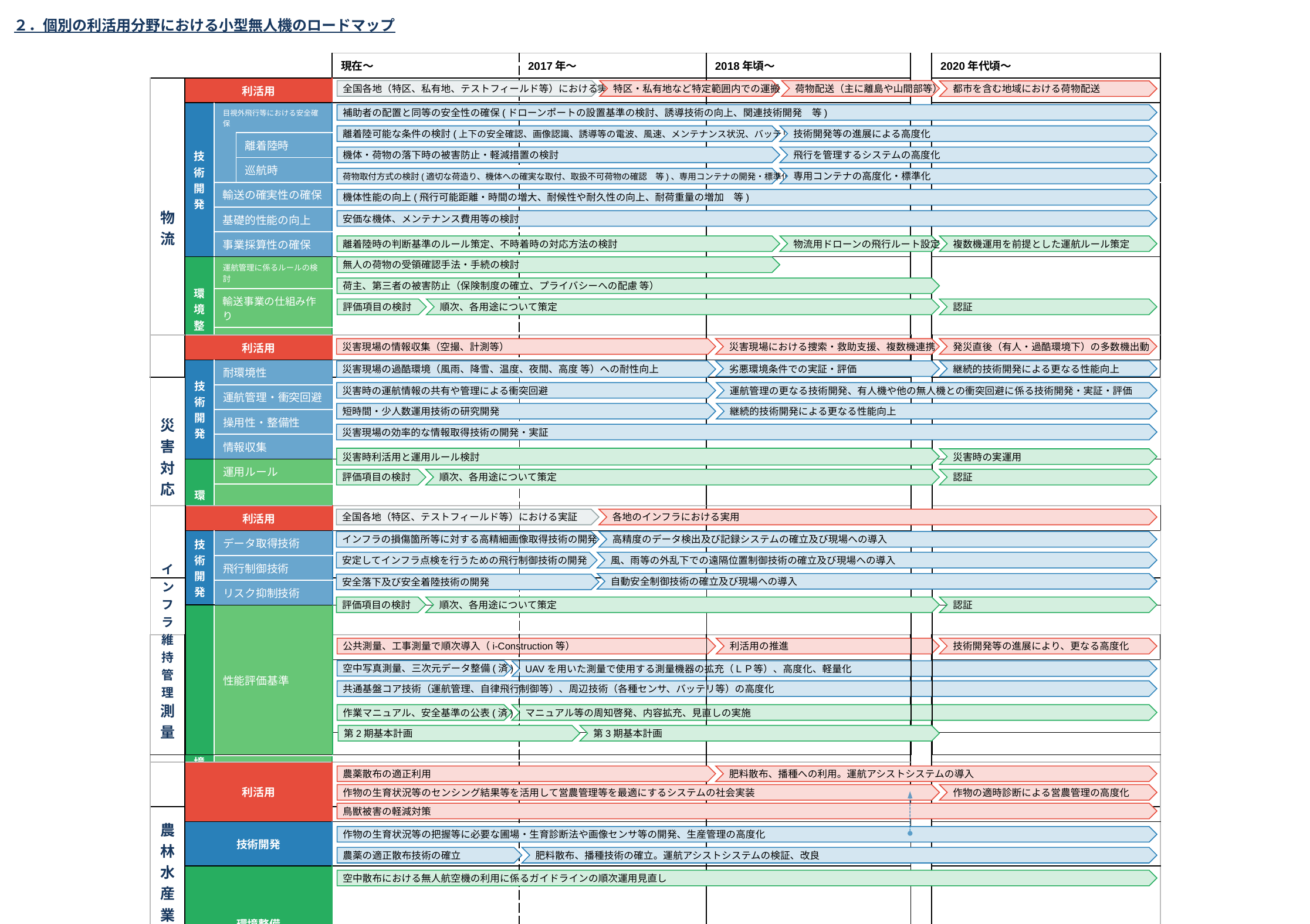

２．個別の利活用分野における小型無人機のロードマップ
|  |  |  |  | 現在～ | 2017年～ | 2018年頃～ |  | 2020年代頃～ |
| --- | --- | --- | --- | --- | --- | --- | --- | --- |
| 物流 | 利活用 |  |  |  |  |  |  |  |
|  | 技術開発 | 目視外飛行等における安全確保 |  |  |  |  |  |  |
|  |  |  | 離着陸時 |  |  |  |  |  |
|  |  |  | 巡航時 |  |  |  |  |  |
|  |  | 輸送の確実性の確保 |  |  |  |  |  |  |
|  |  | 基礎的性能の向上 |  |  |  |  |  |  |
|  |  | 事業採算性の確保 |  |  |  |  |  |  |
|  | 環境整備 | 運航管理に係るルールの検討 |  |  |  |  |  |  |
|  |  | 輸送事業の仕組み作り |  |  |  |  |  |  |
|  |  | 社会的信用の確立 |  |  |  |  |  |  |
|  |  | 性能評価基準 |  |  |  |  |  |  |
全国各地（特区、私有地、テストフィールド等）における実証
特区・私有地など特定範囲内での運搬
荷物配送（主に離島や山間部等）
都市を含む地域における荷物配送
補助者の配置と同等の安全性の確保(ドローンポートの設置基準の検討、誘導技術の向上、関連技術開発　等)
離着陸可能な条件の検討(上下の安全確認、画像認識、誘導等の電波、風速、メンテナンス状況、バッテリ等)
技術開発等の進展による高度化
機体・荷物の落下時の被害防止・軽減措置の検討
飛行を管理するシステムの高度化
荷物取付方式の検討(適切な荷造り、機体への確実な取付、取扱不可荷物の確認　等)、専用コンテナの開発・標準化
専用コンテナの高度化・標準化
機体性能の向上(飛行可能距離・時間の増大、耐候性や耐久性の向上、耐荷重量の増加　等)
安価な機体、メンテナンス費用等の検討
離着陸時の判断基準のルール策定、不時着時の対応方法の検討
物流用ドローンの飛行ルート設定
複数機運用を前提とした運航ルール策定
無人の荷物の受領確認手法・手続の検討
荷主、第三者の被害防止（保険制度の確立、プライバシーへの配慮 等）
評価項目の検討
順次、各用途について策定
認証
| 災害対応 | 利活用 |  |  |  |  |  |  |
| --- | --- | --- | --- | --- | --- | --- | --- |
|  | 技術開発 | 耐環境性 |  |  |  |  |  |
|  |  | 運航管理・衝突回避 |  |  |  |  |  |
|  |  | 操用性・整備性 |  |  |  |  |  |
|  |  | 情報収集 |  |  |  |  |  |
|  | 環境 整備 | 運用ルール |  |  |  |  |  |
|  |  | 性能評価基準 |  |  |  |  |  |
災害現場の情報収集（空撮、計測等）
災害現場における捜索・救助支援、複数機連携
発災直後（有人・過酷環境下）の多数機出動
災害現場の過酷環境（風雨、降雪、温度、夜間、高度 等）への耐性向上
劣悪環境条件での実証・評価
継続的技術開発による更なる性能向上
災害時の運航情報の共有や管理による衝突回避
運航管理の更なる技術開発、有人機や他の無人機との衝突回避に係る技術開発・実証・評価
短時間・少人数運用技術の研究開発
継続的技術開発による更なる性能向上
災害現場の効率的な情報取得技術の開発・実証
災害時利活用と運用ルール検討
災害時の実運用
評価項目の検討
順次、各用途について策定
認証
| インフラ維持管理 | 利活用 |  |  |  |  |  |  |
| --- | --- | --- | --- | --- | --- | --- | --- |
|  | 技術開発 | データ取得技術 |  |  |  |  |  |
|  |  | 飛行制御技術 |  |  |  |  |  |
|  |  | リスク抑制技術 |  |  |  |  |  |
|  |  | 性能評価基準 |  |  |  |  |  |
全国各地（特区、テストフィールド等）における実証
各地のインフラにおける実用
インフラの損傷箇所等に対する高精細画像取得技術の開発
高精度のデータ検出及び記録システムの確立及び現場への導入
安定してインフラ点検を行うための飛行制御技術の開発
風、雨等の外乱下での遠隔位置制御技術の確立及び現場への導入
自動安全制御技術の確立及び現場への導入
安全落下及び安全着陸技術の開発
評価項目の検討
順次、各用途について策定
認証
| 測量 | 利活用 |  |  |  |  |  |  |
| --- | --- | --- | --- | --- | --- | --- | --- |
|  | 技術 開発 | 測量に関する技術開発 |  |  |  |  |  |
|  |  | その他の技術開発 |  |  |  |  |  |
|  | 環境 整備 | 測量に関する環境整備 |  |  |  |  |  |
|  |  | 地理空間情報 |  |  |  |  |  |
公共測量、工事測量で順次導入（i-Construction等）
利活用の推進
技術開発等の進展により、更なる高度化
空中写真測量、三次元データ整備(済)
UAVを用いた測量で使用する測量機器の拡充（ＬＰ等）、高度化、軽量化
共通基盤コア技術（運航管理、自律飛行制御等）、周辺技術（各種センサ、バッテリ等）の高度化
作業マニュアル、安全基準の公表(済)
マニュアル等の周知啓発、内容拡充、見直しの実施
第2期基本計画
第3期基本計画
| 農林水産業 | 利活用 |  |  |  |  |  |
| --- | --- | --- | --- | --- | --- | --- |
|  |  |  |  |  |  |  |
|  | 技術開発 |  |  |  |  |  |
|  | 環境整備 |  |  |  |  |  |
農薬散布の適正利用
肥料散布、播種への利用。運航アシストシステムの導入
作物の生育状況等のセンシング結果等を活用して営農管理等を最適にするシステムの社会実装
作物の適時診断による営農管理の高度化
鳥獣被害の軽減対策
作物の生育状況等の把握等に必要な圃場・生育診断法や画像センサ等の開発、生産管理の高度化
農薬の適正散布技術の確立
肥料散布、播種技術の確立。運航アシストシステムの検証、改良
空中散布における無人航空機の利用に係るガイドラインの順次運用見直し